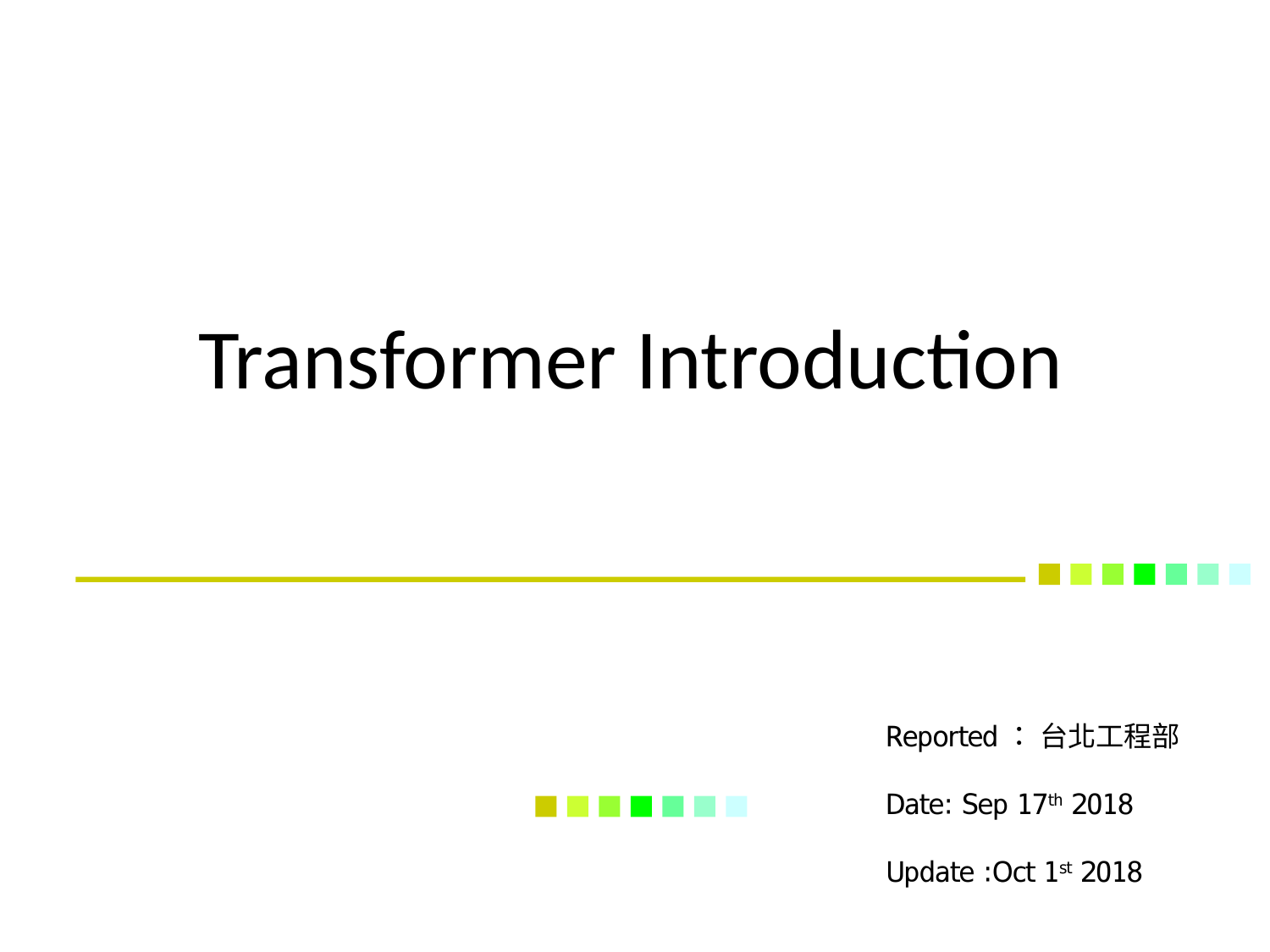

Transformer Introduction

Reported： 台北工程部

Date: Sep 17th 2018

Update :Oct 1st 2018